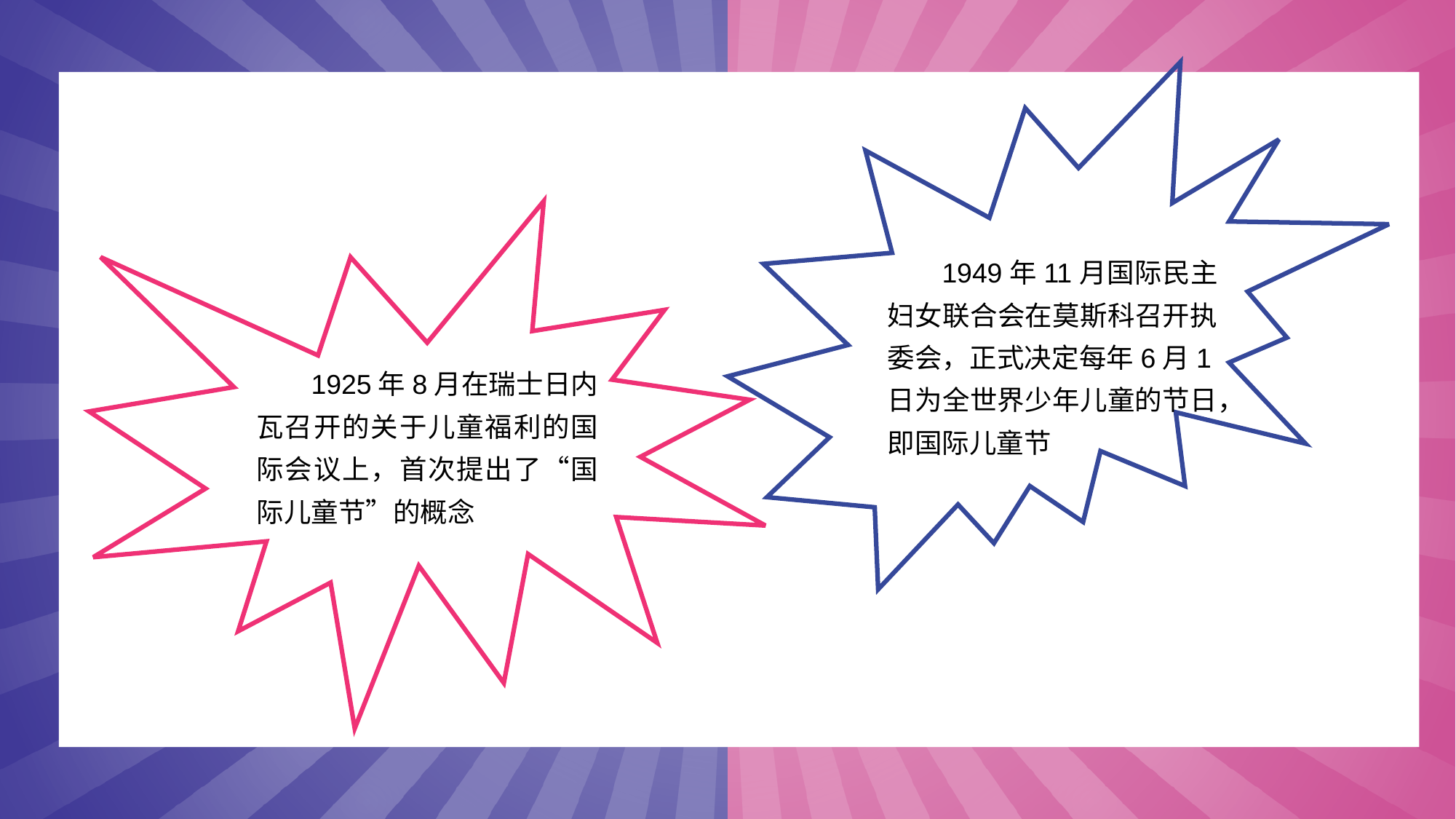

1949年11月国际民主妇女联合会在莫斯科召开执委会，正式决定每年6月1日为全世界少年儿童的节日，即国际儿童节
1925年8月在瑞士日内瓦召开的关于儿童福利的国际会议上，首次提出了“国际儿童节”的概念